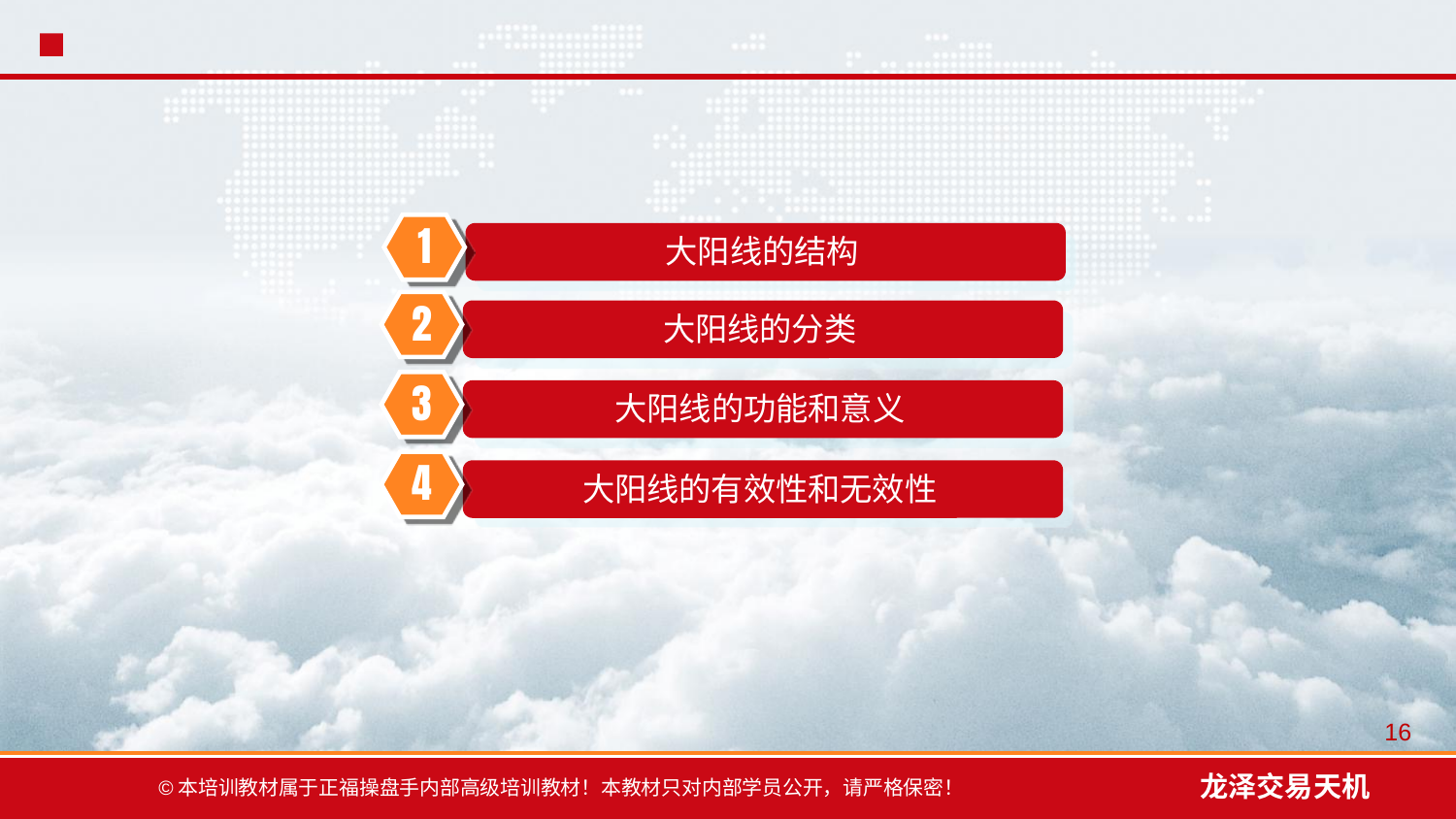

#
大阳线的结构

1
大阳线的分类

2
大阳线的功能和意义

3
大阳线的有效性和无效性

4